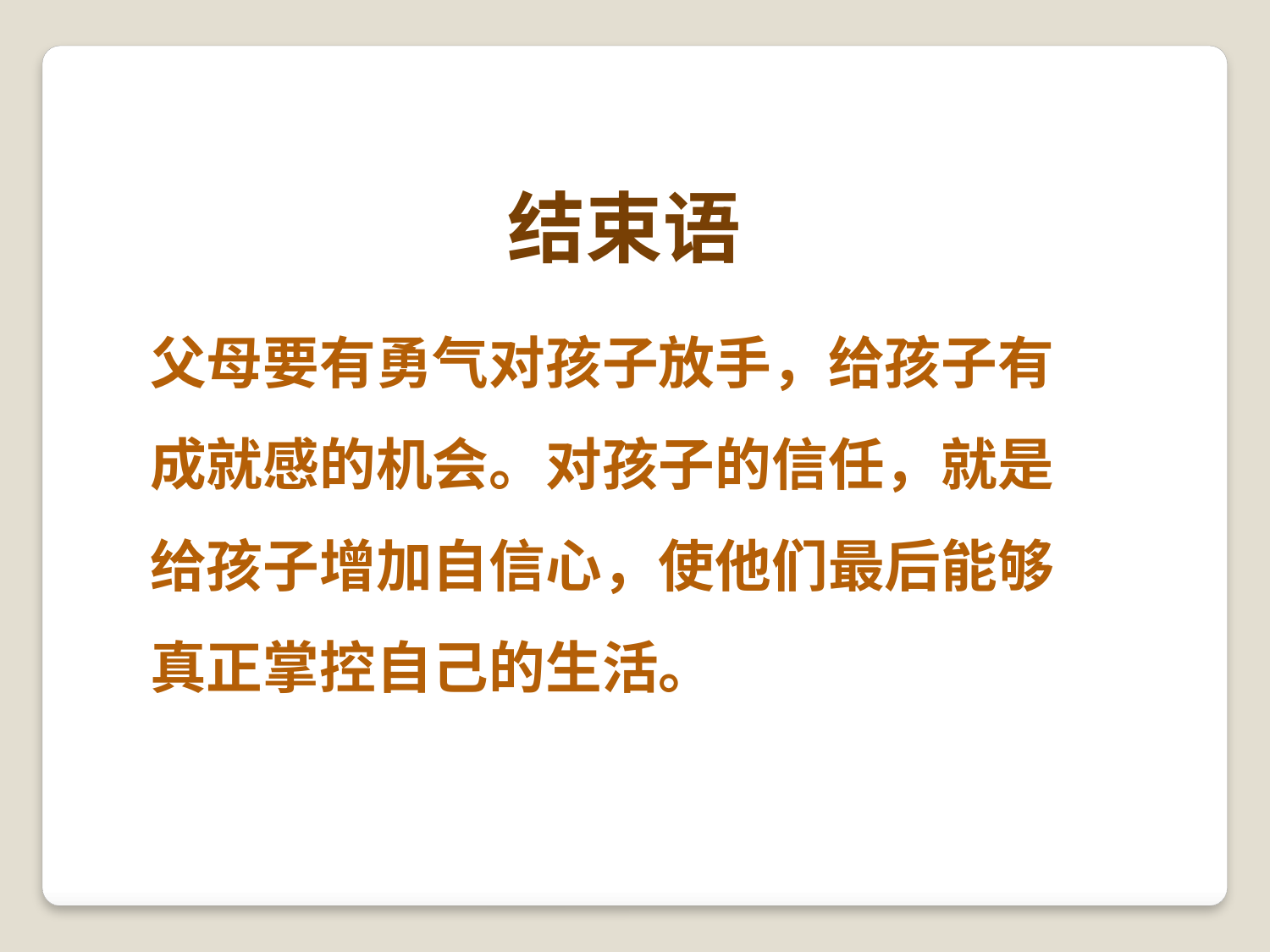

结束语
父母要有勇气对孩子放手，给孩子有成就感的机会。对孩子的信任，就是给孩子增加自信心，使他们最后能够真正掌控自己的生活。